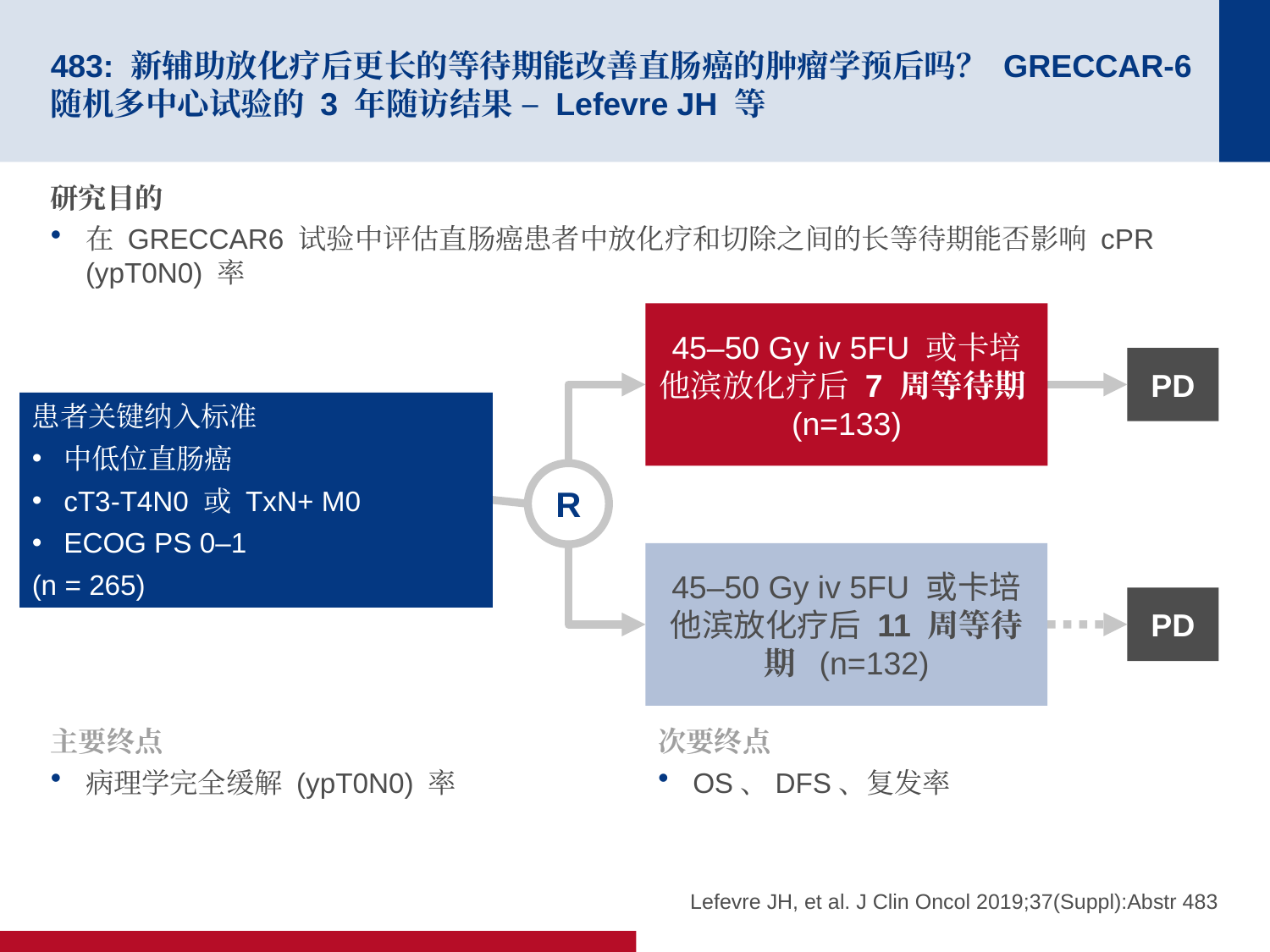

# 483: 新辅助放化疗后更长的等待期能改善直肠癌的肿瘤学预后吗？ GRECCAR-6 随机多中心试验的 3 年随访结果 – Lefevre JH 等
研究目的
在 GRECCAR6 试验中评估直肠癌患者中放化疗和切除之间的长等待期能否影响 cPR (ypT0N0) 率
45–50 Gy iv 5FU 或卡培他滨放化疗后 7 周等待期  (n=133)
PD
患者关键纳入标准
中低位直肠癌
cT3-T4N0 或 TxN+ M0
ECOG PS 0–1
(n = 265)
R
45–50 Gy iv 5FU 或卡培他滨放化疗后 11 周等待期  (n=132)
PD
主要终点
病理学完全缓解 (ypT0N0) 率
次要终点
OS、DFS、复发率
Lefevre JH, et al. J Clin Oncol 2019;37(Suppl):Abstr 483